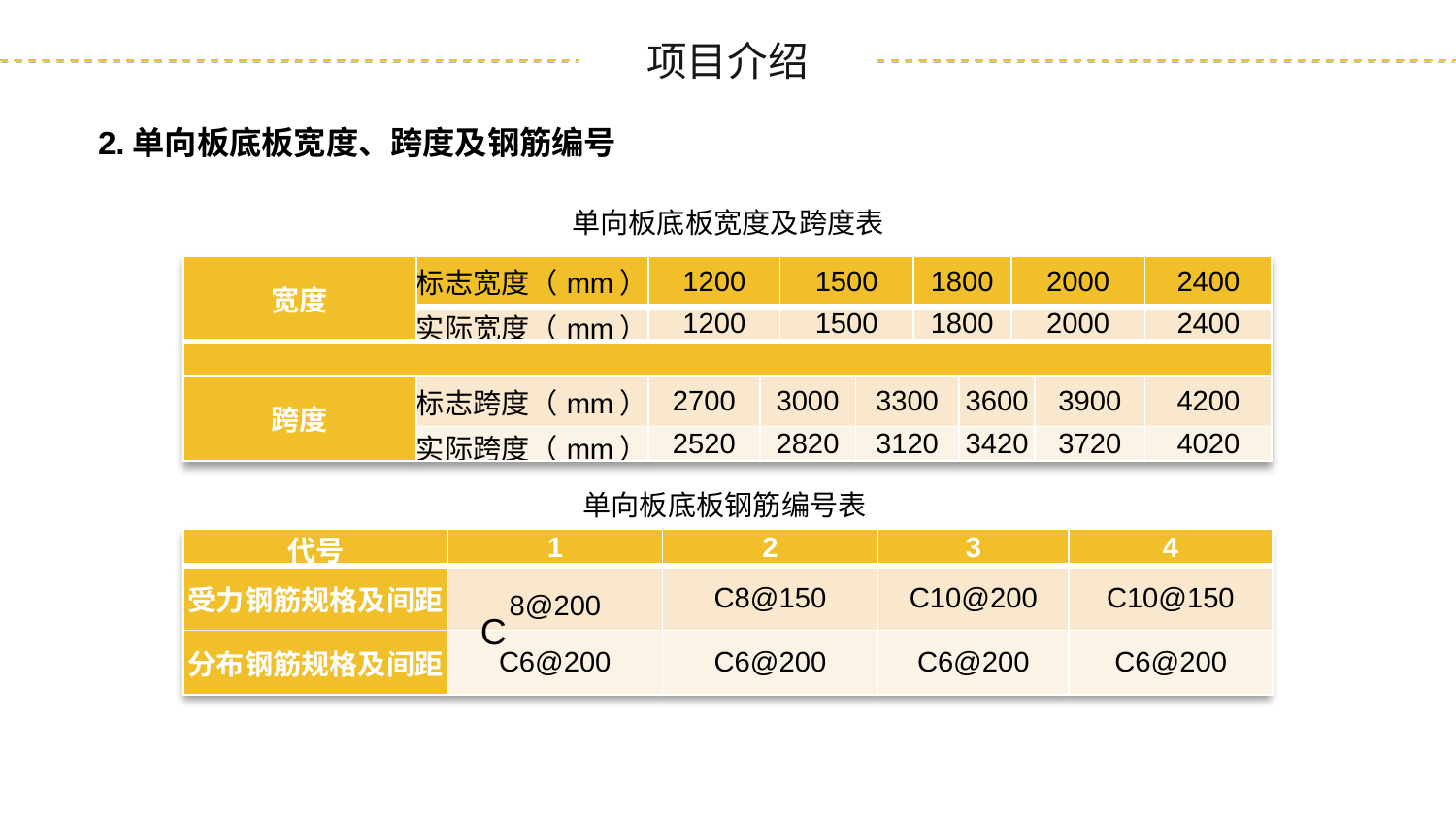

2.单向板底板宽度、跨度及钢筋编号
单向板底板宽度及跨度表
| 宽度 | 标志宽度（mm） | 1200 |  | 1500 |  | 1800 |  | 2000 |  | 2400 |
| --- | --- | --- | --- | --- | --- | --- | --- | --- | --- | --- |
|  | 实际宽度（mm） | 1200 |  | 1500 |  | 1800 |  | 2000 |  | 2400 |
|  |  |  |  |  |  |  |  |  |  |  |
| 跨度 | 标志跨度（mm） | 2700 | 3000 |  | 3300 |  | 3600 |  | 3900 | 4200 |
|  | 实际跨度（mm） | 2520 | 2820 |  | 3120 |  | 3420 |  | 3720 | 4020 |
单向板底板钢筋编号表
| 代号 | 1 | 2 | 3 | 4 |
| --- | --- | --- | --- | --- |
| 受力钢筋规格及间距 | 8@200 | C8@150 | C10@200 | C10@150 |
| 分布钢筋规格及间距 | C6@200 | C6@200 | C6@200 | C6@200 |
C